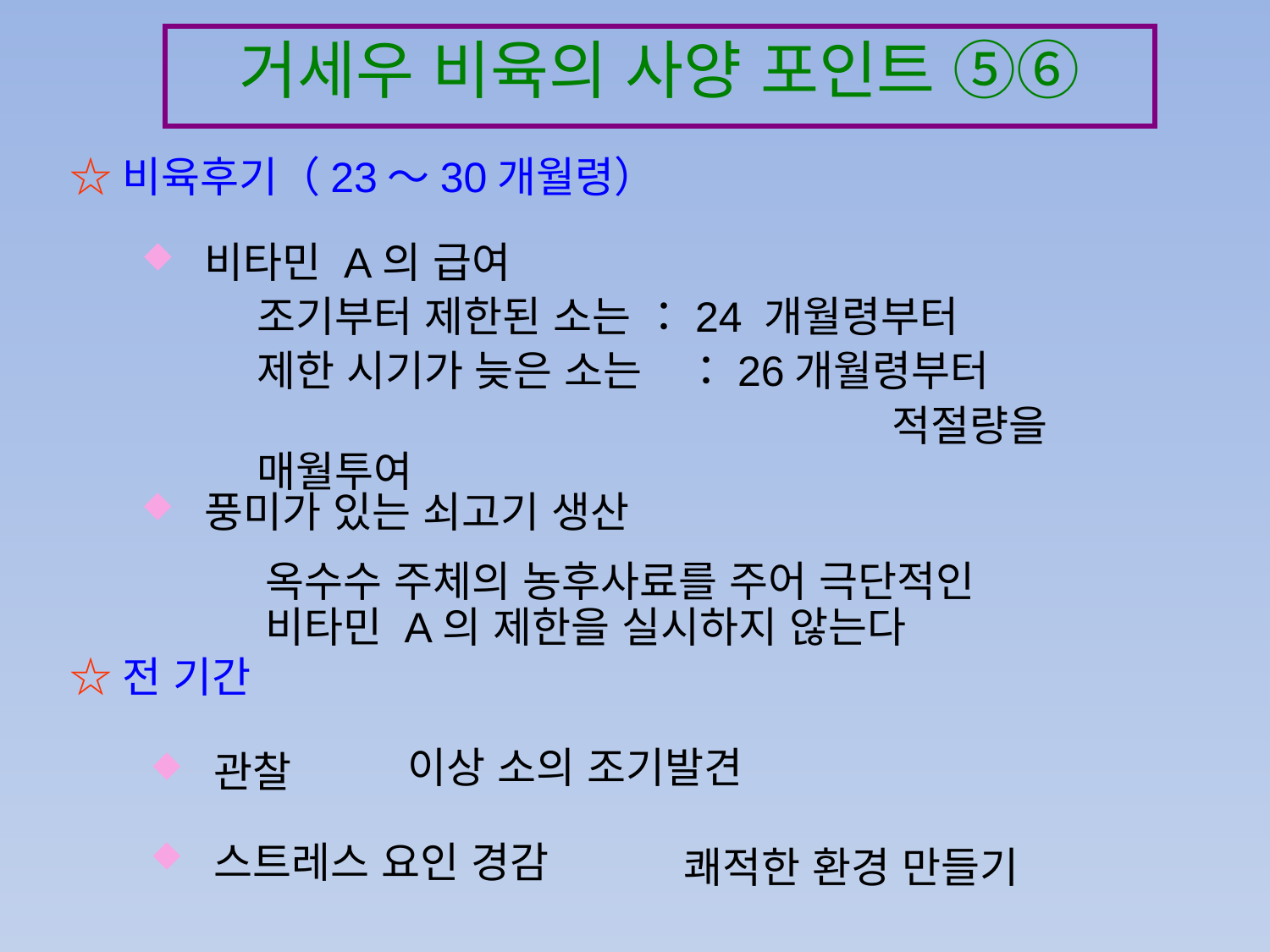

거세우 비육의 사양 포인트 ⑤⑥
☆비육후기（23～30개월령）
비타민 A의 급여
조기부터 제한된 소는 ：24 개월령부터
제한 시기가 늦은 소는　：26개월령부터
　　　　　　　　　　　　　　　적절량을 매월투여
풍미가 있는 쇠고기 생산
옥수수 주체의 농후사료를 주어 극단적인 비타민 A의 제한을 실시하지 않는다
☆전 기간
관찰
이상 소의 조기발견
스트레스 요인 경감
쾌적한 환경 만들기